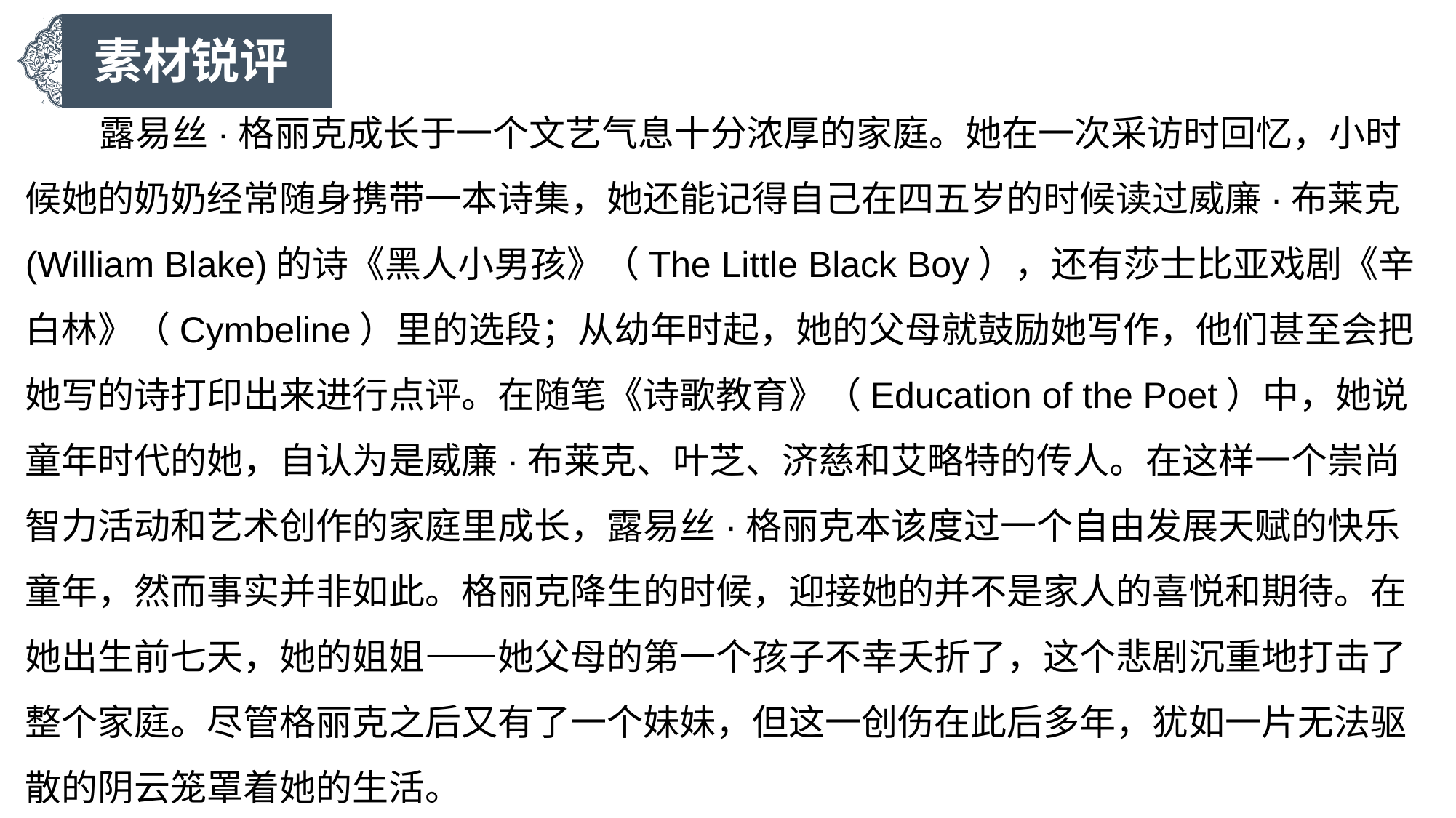

素材锐评
        露易丝·格丽克成长于一个文艺气息十分浓厚的家庭。她在一次采访时回忆，小时候她的奶奶经常随身携带一本诗集，她还能记得自己在四五岁的时候读过威廉·布莱克(William Blake)的诗《黑人小男孩》（The Little Black Boy），还有莎士比亚戏剧《辛白林》（Cymbeline）里的选段；从幼年时起，她的父母就鼓励她写作，他们甚至会把她写的诗打印出来进行点评。在随笔《诗歌教育》（Education of the Poet）中，她说童年时代的她，自认为是威廉·布莱克、叶芝、济慈和艾略特的传人。在这样一个崇尚智力活动和艺术创作的家庭里成长，露易丝·格丽克本该度过一个自由发展天赋的快乐童年，然而事实并非如此。格丽克降生的时候，迎接她的并不是家人的喜悦和期待。在她出生前七天，她的姐姐——她父母的第一个孩子不幸夭折了，这个悲剧沉重地打击了整个家庭。尽管格丽克之后又有了一个妹妹，但这一创伤在此后多年，犹如一片无法驱散的阴云笼罩着她的生活。